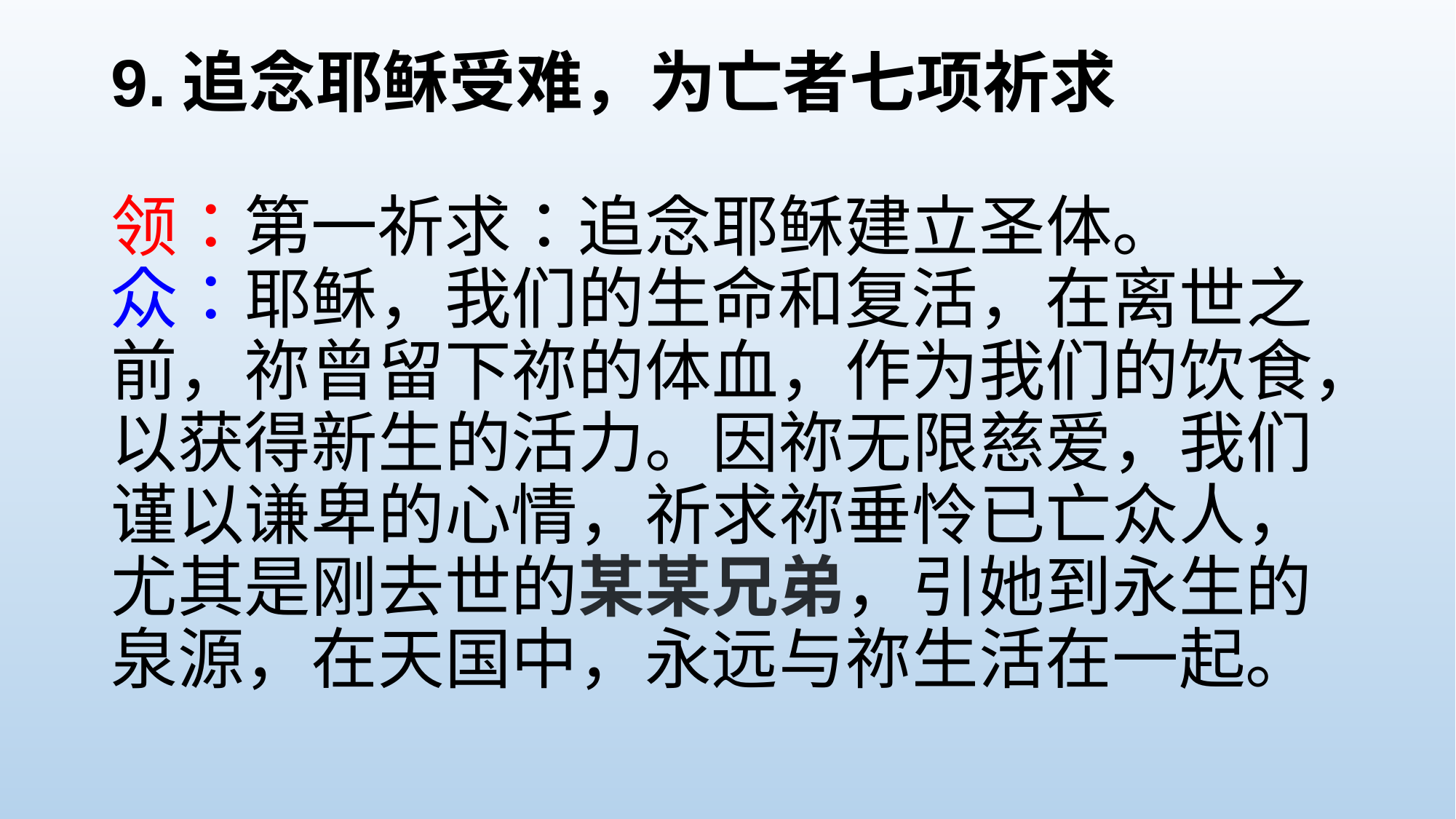

# 9.追念耶稣受难，为亡者七项祈求 领：第一祈求：追念耶稣建立圣体。 众：耶稣，我们的生命和复活，在离世之前，祢曾留下祢的体血，作为我们的饮食，以获得新生的活力。因祢无限慈爱，我们谨以谦卑的心情，祈求祢垂怜已亡众人，尤其是刚去世的某某兄弟，引她到永生的泉源，在天国中，永远与祢生活在一起。